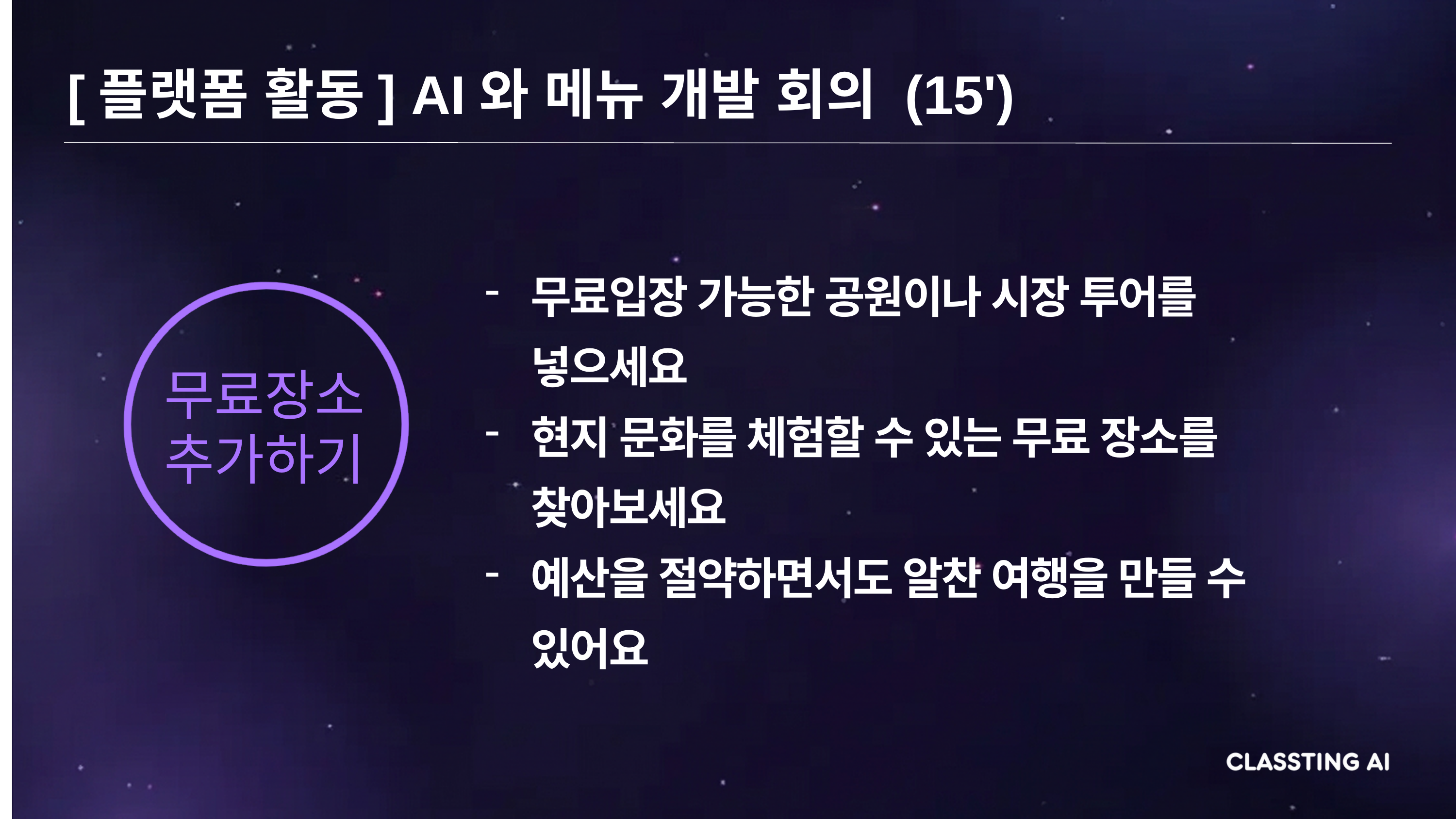

[플랫폼 활동] AI와 메뉴 개발 회의 (15')

무료입장 가능한 공원이나 시장 투어를 넣으세요
현지 문화를 체험할 수 있는 무료 장소를 찾아보세요
예산을 절약하면서도 알찬 여행을 만들 수 있어요

무료장소 추가하기